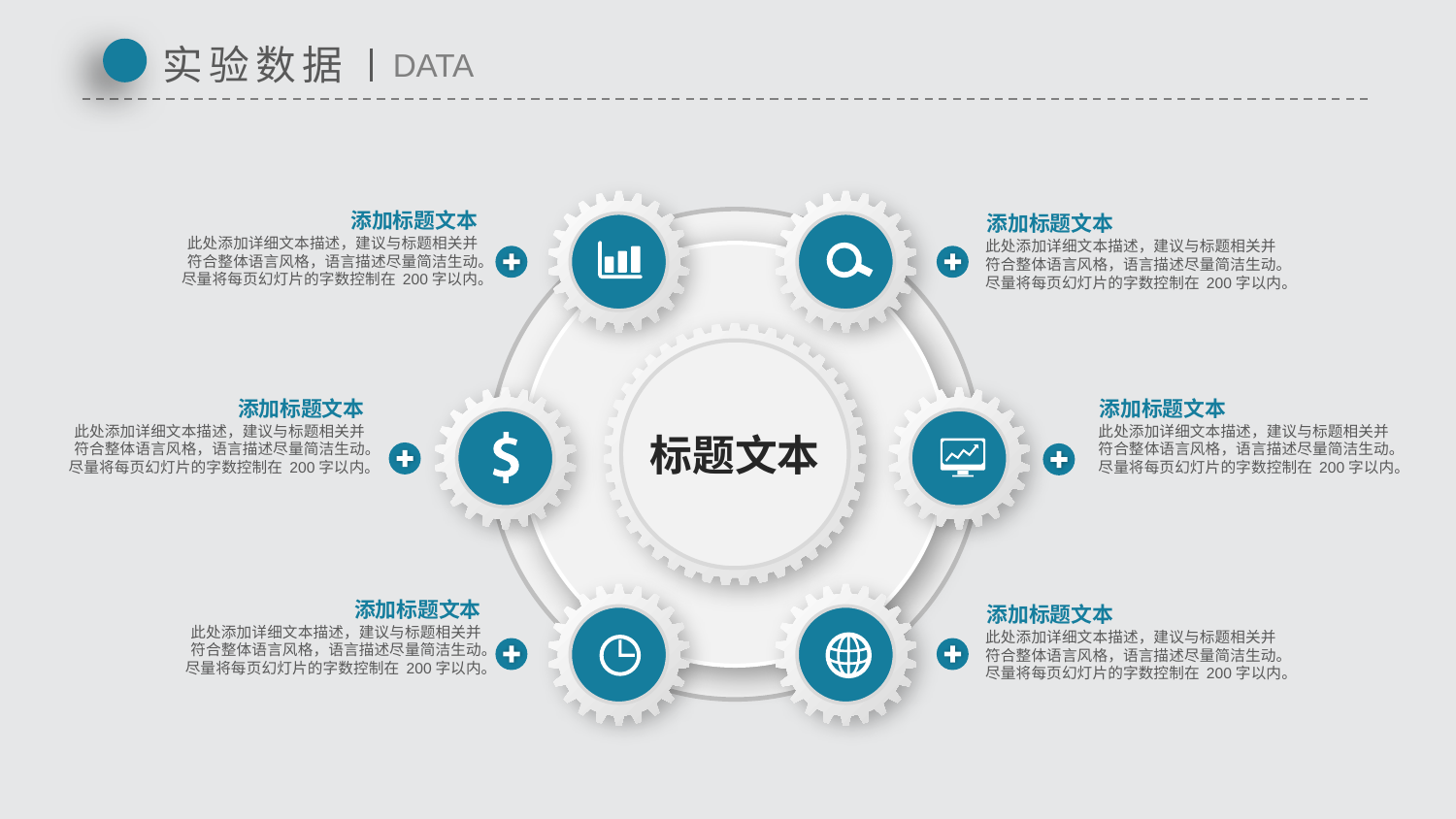

实验数据
DATA

添加标题文本
此处添加详细文本描述，建议与标题相关并符合整体语言风格，语言描述尽量简洁生动。尽量将每页幻灯片的字数控制在 200字以内。
添加标题文本
此处添加详细文本描述，建议与标题相关并符合整体语言风格，语言描述尽量简洁生动。尽量将每页幻灯片的字数控制在 200字以内。

添加标题文本
此处添加详细文本描述，建议与标题相关并符合整体语言风格，语言描述尽量简洁生动。尽量将每页幻灯片的字数控制在 200字以内。
添加标题文本
此处添加详细文本描述，建议与标题相关并符合整体语言风格，语言描述尽量简洁生动。尽量将每页幻灯片的字数控制在 200字以内。
标题文本

添加标题文本
此处添加详细文本描述，建议与标题相关并符合整体语言风格，语言描述尽量简洁生动。尽量将每页幻灯片的字数控制在 200字以内。
添加标题文本
此处添加详细文本描述，建议与标题相关并符合整体语言风格，语言描述尽量简洁生动。尽量将每页幻灯片的字数控制在 200字以内。